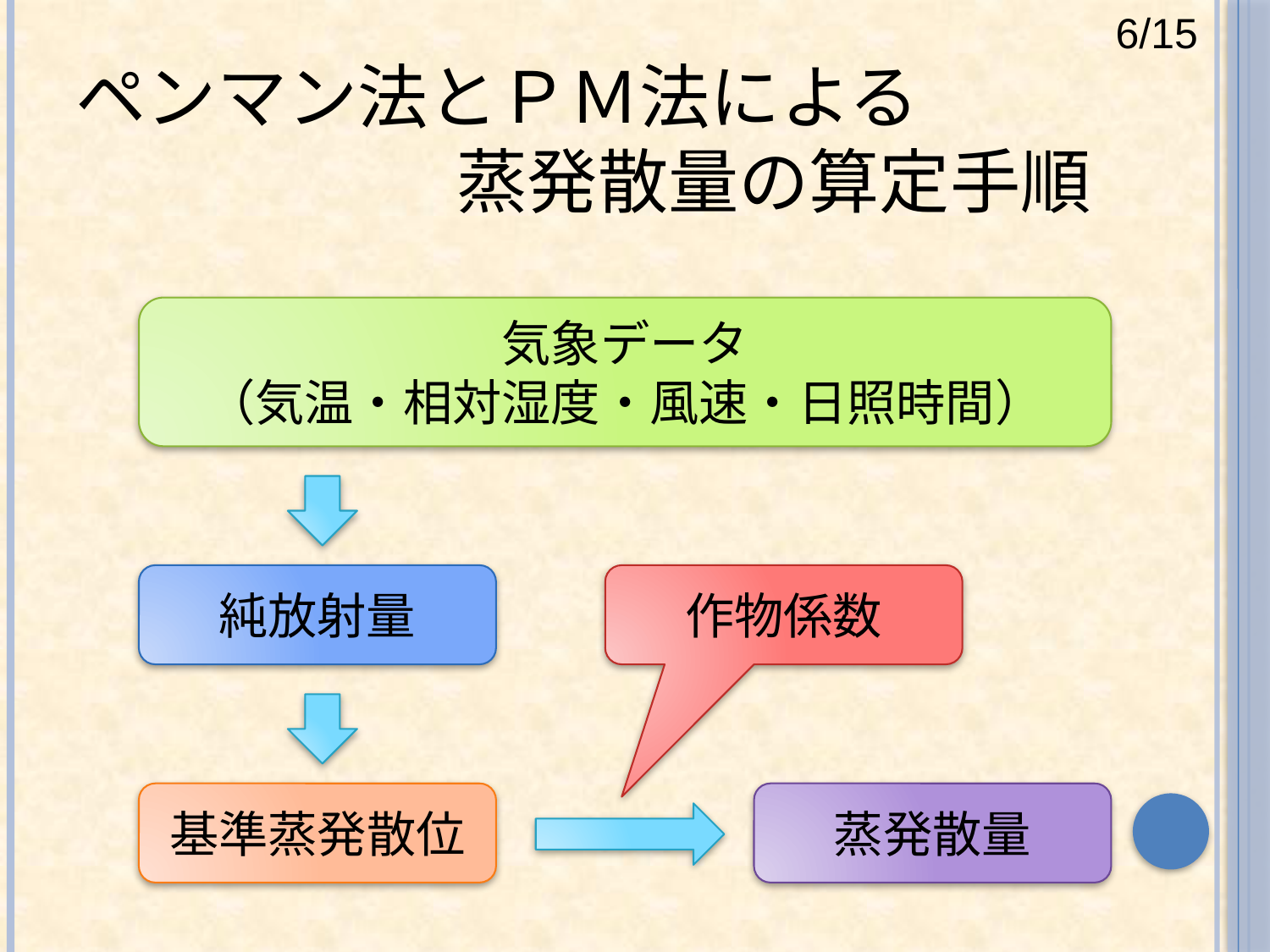

6/15
# ペンマン法とＰＭ法による 蒸発散量の算定手順
気象データ
（気温・相対湿度・風速・日照時間）

純放射量
作物係数

基準蒸発散位
蒸発散量